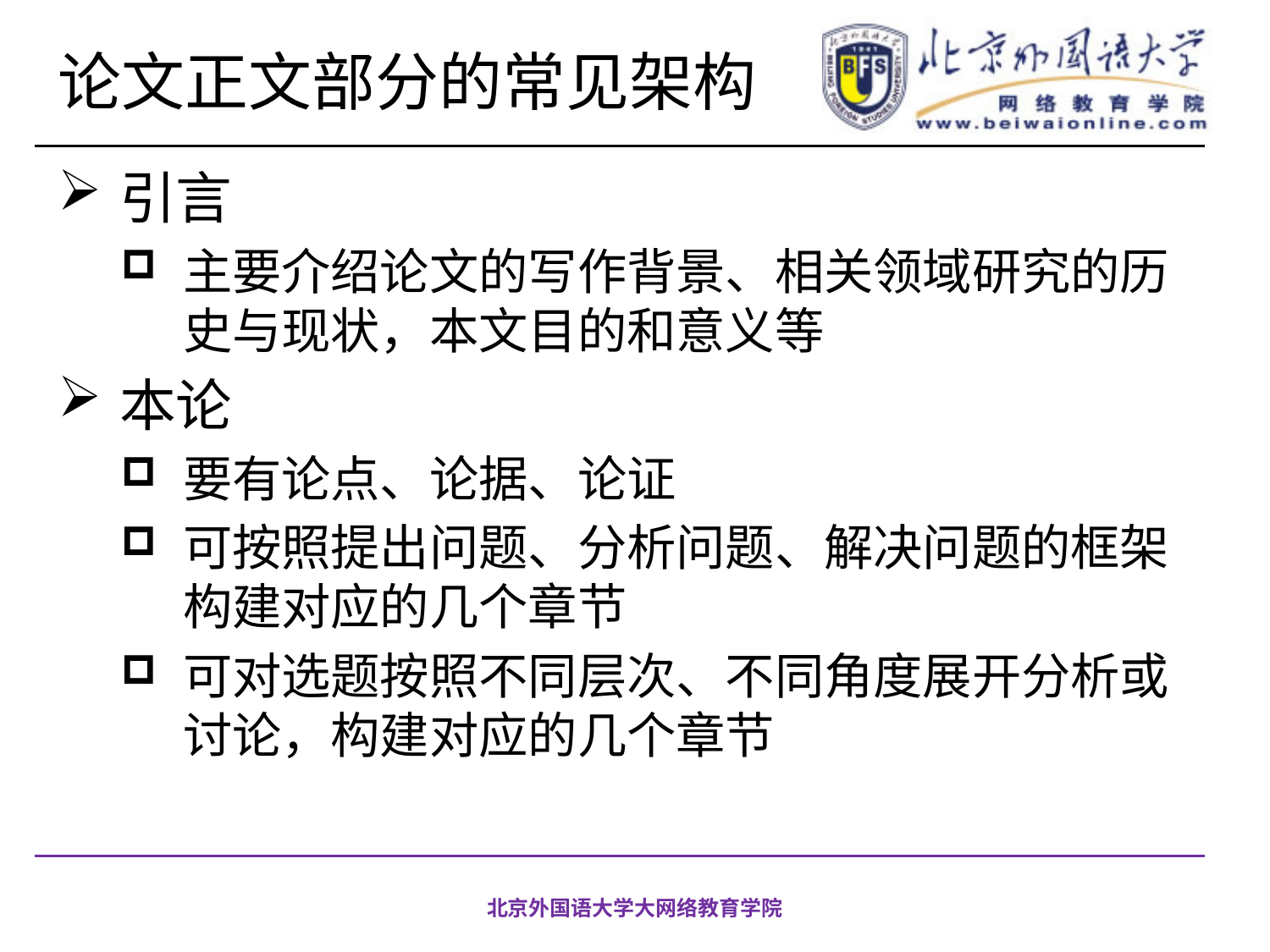

# 论文正文部分的常见架构
引言
主要介绍论文的写作背景、相关领域研究的历史与现状，本文目的和意义等
本论
要有论点、论据、论证
可按照提出问题、分析问题、解决问题的框架构建对应的几个章节
可对选题按照不同层次、不同角度展开分析或讨论，构建对应的几个章节

北京外国语大学大网络教育学院
48